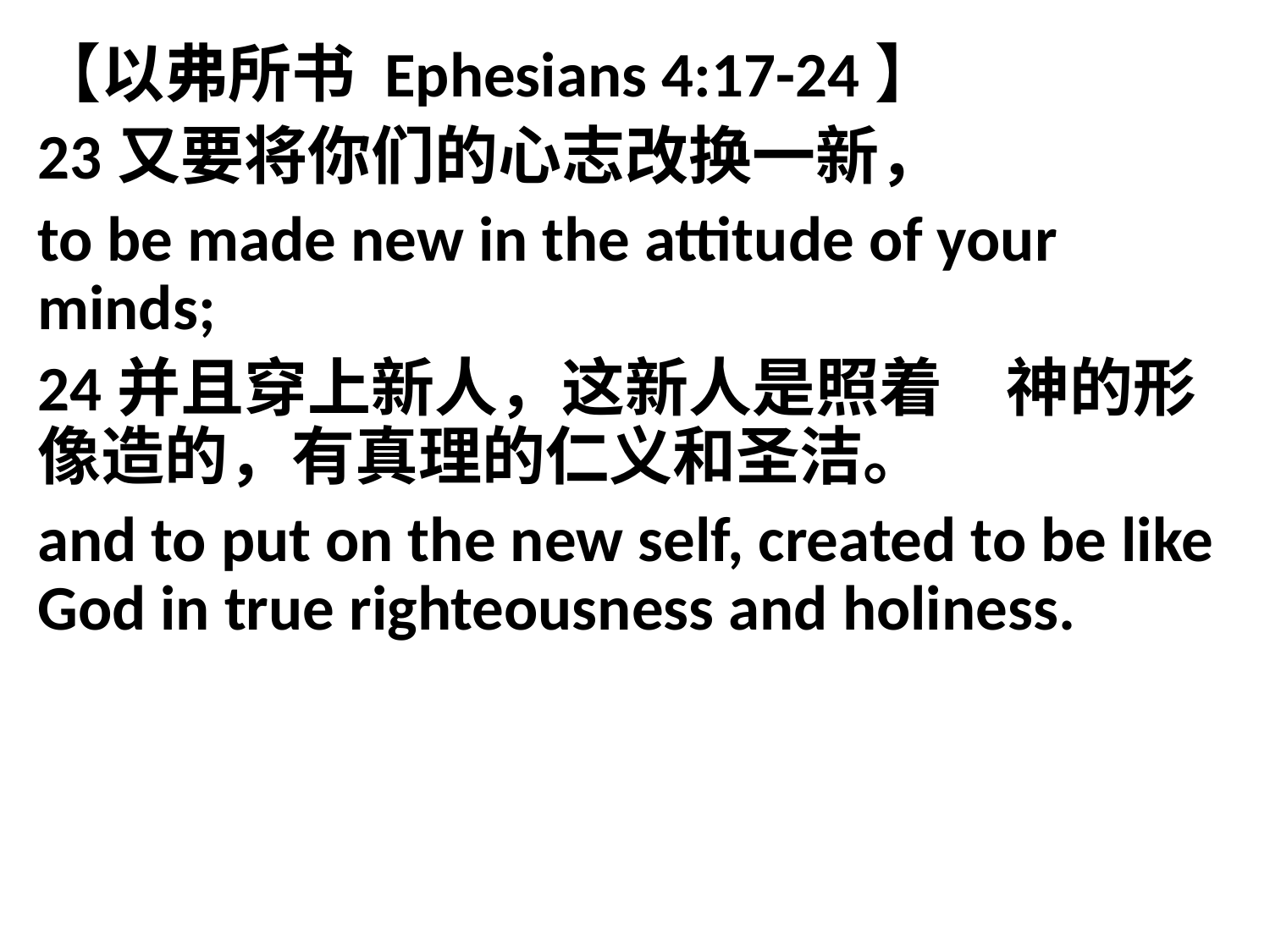

【以弗所书 Ephesians 4:17-24】
23又要将你们的心志改换一新，
to be made new in the attitude of your minds;
24并且穿上新人，这新人是照着　神的形像造的，有真理的仁义和圣洁。
and to put on the new self, created to be like God in true righteousness and holiness.